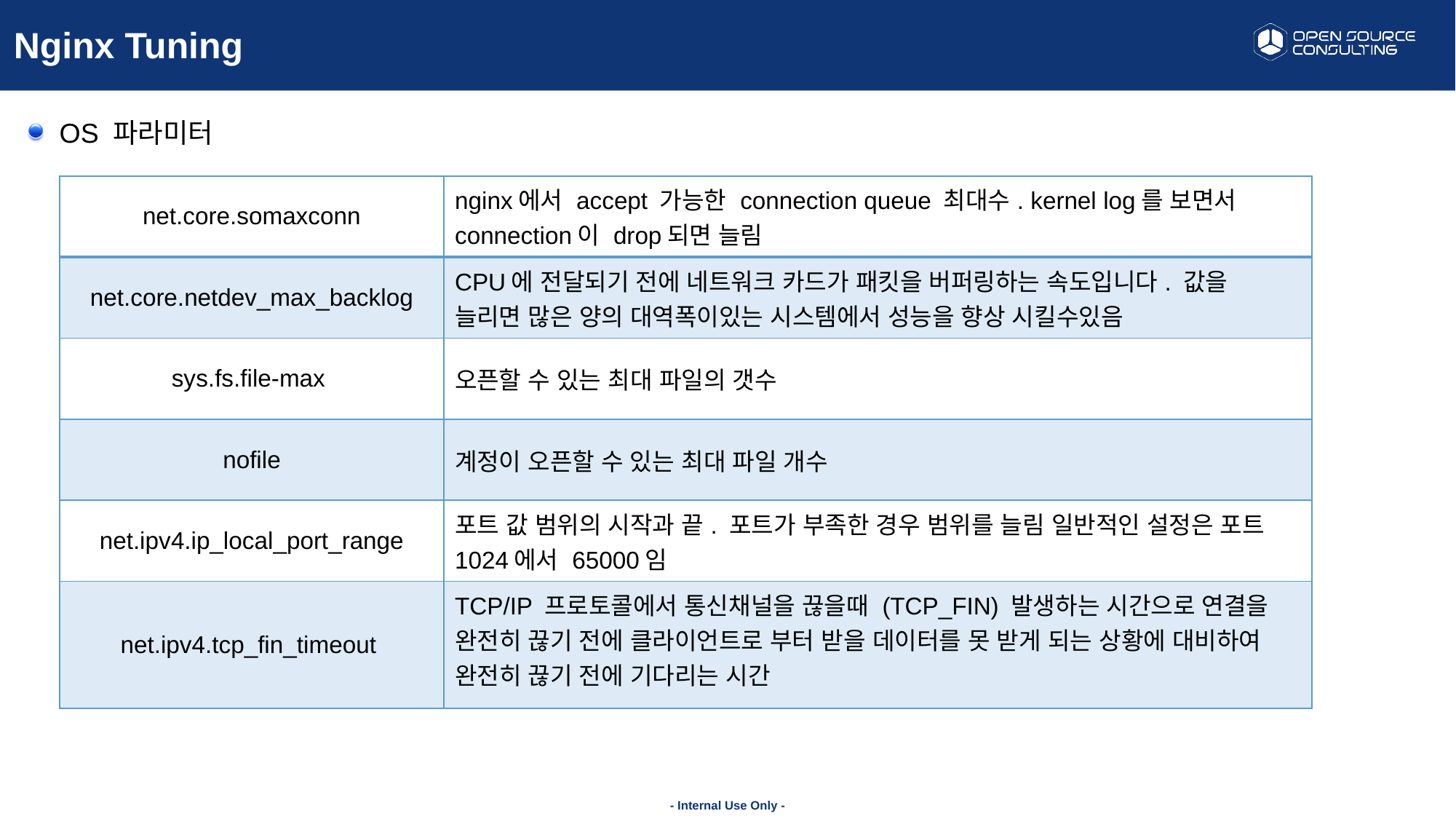

Nginx Tuning
OS 파라미터
| net.core.somaxconn | nginx에서 accept 가능한 connection queue 최대수. kernel log를 보면서 connection이 drop되면 늘림 |
| --- | --- |
| net.core.netdev\_max\_backlog | CPU에 전달되기 전에 네트워크 카드가 패킷을 버퍼링하는 속도입니다. 값을 늘리면 많은 양의 대역폭이있는 시스템에서 성능을 향상 시킬수있음 |
| sys.fs.file-max | 오픈할 수 있는 최대 파일의 갯수 |
| nofile | 계정이 오픈할 수 있는 최대 파일 개수 |
| net.ipv4.ip\_local\_port\_range | 포트 값 범위의 시작과 끝. 포트가 부족한 경우 범위를 늘림 일반적인 설정은 포트 1024에서 65000임 |
| net.ipv4.tcp\_fin\_timeout | TCP/IP 프로토콜에서 통신채널을 끊을때 (TCP\_FIN) 발생하는 시간으로 연결을 완전히 끊기 전에 클라이언트로 부터 받을 데이터를 못 받게 되는 상황에 대비하여 완전히 끊기 전에 기다리는 시간 |